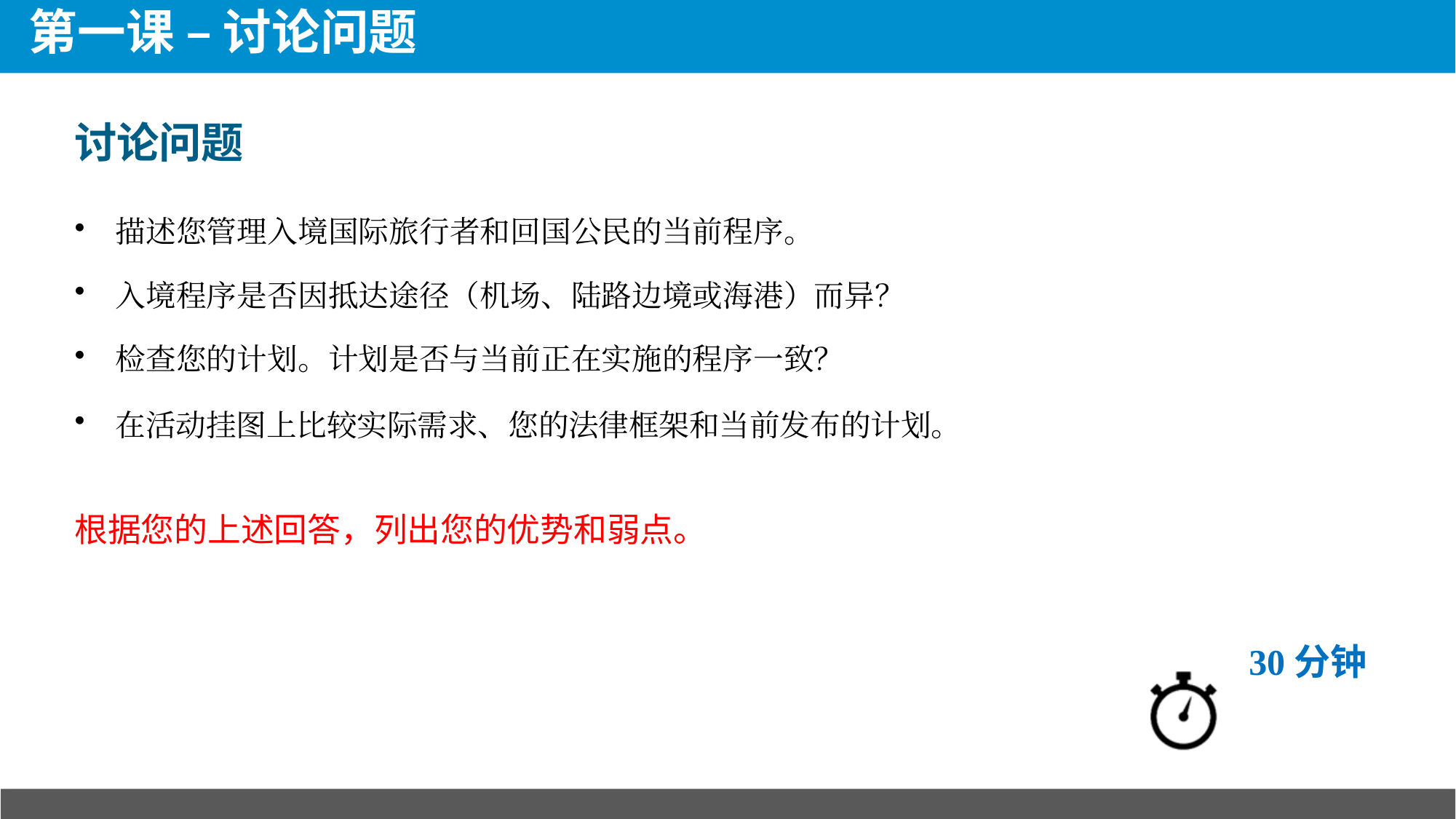

# 第一课 – 讨论问题
讨论问题
描述您管理入境国际旅行者和回国公民的当前程序。
入境程序是否因抵达途径（机场、陆路边境或海港）而异？
检查您的计划。计划是否与当前正在实施的程序一致？
在活动挂图上比较实际需求、您的法律框架和当前发布的计划。
根据您的上述回答，列出您的优势和弱点。

30分钟